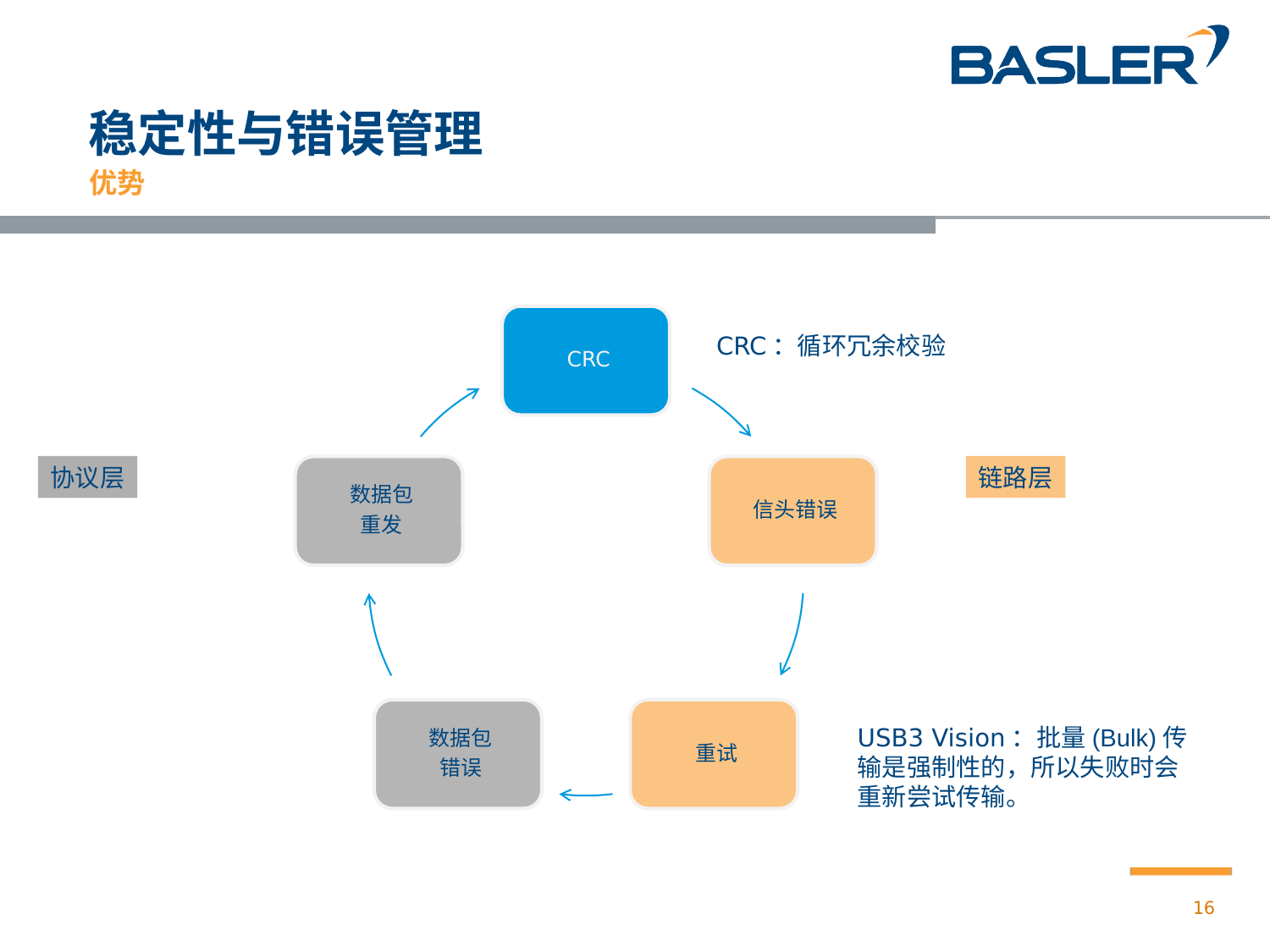

# 稳定性与错误管理
优势
CRC
信头错误
重试
数据包
错误
数据包
重发
CRC：循环冗余校验
协议层
链路层
USB3 Vision：批量(Bulk)传输是强制性的，所以失败时会
重新尝试传输。